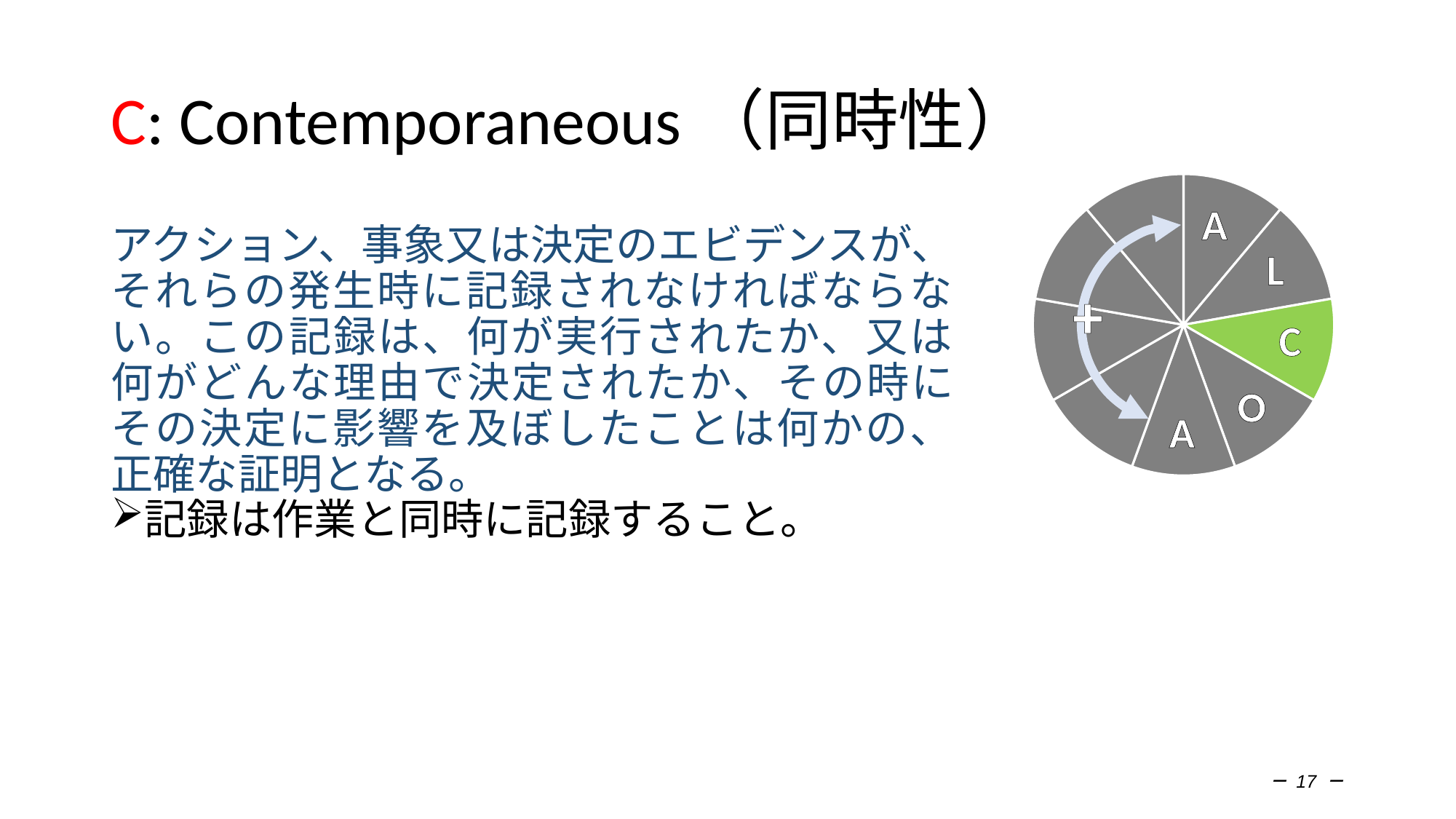

# C: Contemporaneous（同時性）

### Chart

| Category | 列1 |
|---|---|
| Attributable | 0.1111111111111111 |
| Legible | 0.1111111111111111 |
| Contemporaneous | 0.1111111111111111 |
| Original | 0.1111111111111111 |
| Accurate | 0.1111111111111111 |
| Complete | 0.1111111111111111 |
| Consistent | 0.1111111111111111 |
| Enduring | 0.1111111111111111 |
| Available | 0.1111111111111111 |
A

L
+
C
O
A
アクション、事象又は決定のエビデンスが、それらの発生時に記録されなければならない。この記録は、何が実行されたか、又は何がどんな理由で決定されたか、その時にその決定に影響を及ぼしたことは何かの、正確な証明となる。
記録は作業と同時に記録すること。
－ 17 －